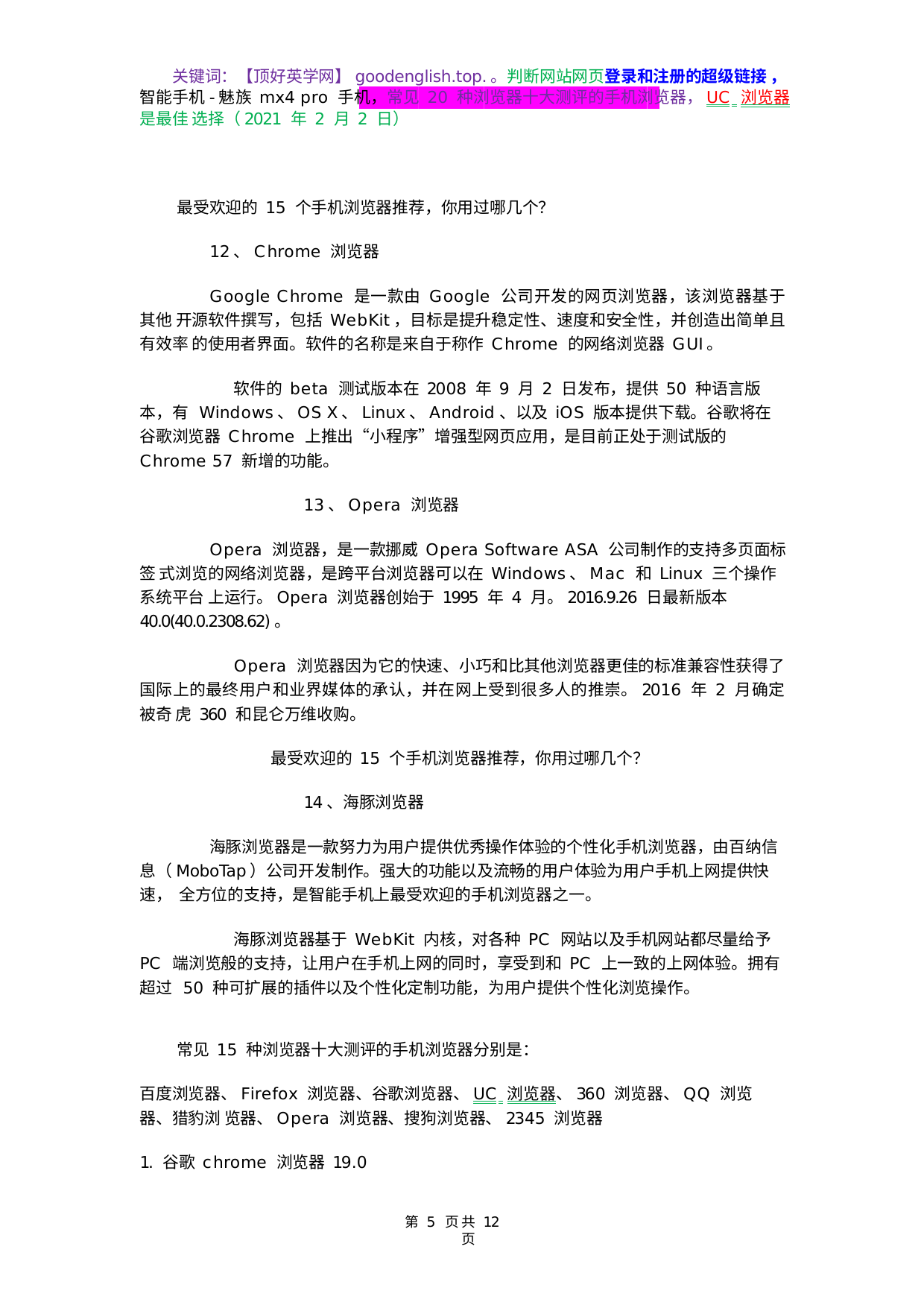

关键词：【顶好英学网】goodenglish.top.。判断网站网页登录和注册的超级链接 ，  智能手机-魅族 mx4 pro 手机，常见 20 种浏览器十大测评的手机浏览器，UC 浏览器是最佳 选择（2021 年 2 月 2 日）
最受欢迎的 15 个手机浏览器推荐，你用过哪几个？

12、Chrome 浏览器

Google Chrome 是一款由 Google 公司开发的网页浏览器，该浏览器基于其他 开源软件撰写，包括 WebKit，目标是提升稳定性、速度和安全性，并创造出简单且有效率 的使用者界面。软件的名称是来自于称作 Chrome 的网络浏览器 GUI。

软件的 beta 测试版本在 2008 年 9 月 2 日发布，提供 50 种语言版本，有  Windows、OS X、Linux、Android、以及 iOS 版本提供下载。谷歌将在谷歌浏览器 Chrome 上推出“小程序”增强型网页应用，是目前正处于测试版的 Chrome 57 新增的功能。

13、Opera 浏览器

Opera 浏览器，是一款挪威 Opera Software ASA 公司制作的支持多页面标签 式浏览的网络浏览器，是跨平台浏览器可以在 Windows、Mac 和 Linux 三个操作系统平台 上运行。Opera 浏览器创始于 1995 年 4 月。2016.9.26 日最新版本 40.0(40.0.2308.62)。

Opera 浏览器因为它的快速、小巧和比其他浏览器更佳的标准兼容性获得了 国际上的最终用户和业界媒体的承认，并在网上受到很多人的推崇。2016 年 2 月确定被奇 虎 360 和昆仑万维收购。

最受欢迎的 15 个手机浏览器推荐，你用过哪几个？

14、海豚浏览器

海豚浏览器是一款努力为用户提供优秀操作体验的个性化手机浏览器，由百纳信  息（MoboTap）公司开发制作。强大的功能以及流畅的用户体验为用户手机上网提供快速，  全方位的支持，是智能手机上最受欢迎的手机浏览器之一。

海豚浏览器基于 WebKit 内核，对各种 PC 网站以及手机网站都尽量给予 PC 端浏览般的支持，让用户在手机上网的同时，享受到和 PC 上一致的上网体验。拥有超过  50 种可扩展的插件以及个性化定制功能，为用户提供个性化浏览操作。
常见 15 种浏览器十大测评的手机浏览器分别是：

百度浏览器、Firefox 浏览器、谷歌浏览器、UC 浏览器、360 浏览器、QQ 浏览器、猎豹浏 览器、Opera 浏览器、搜狗浏览器、2345 浏览器

1. 谷歌 chrome 浏览器 19.0
第 5 页
共 12 页